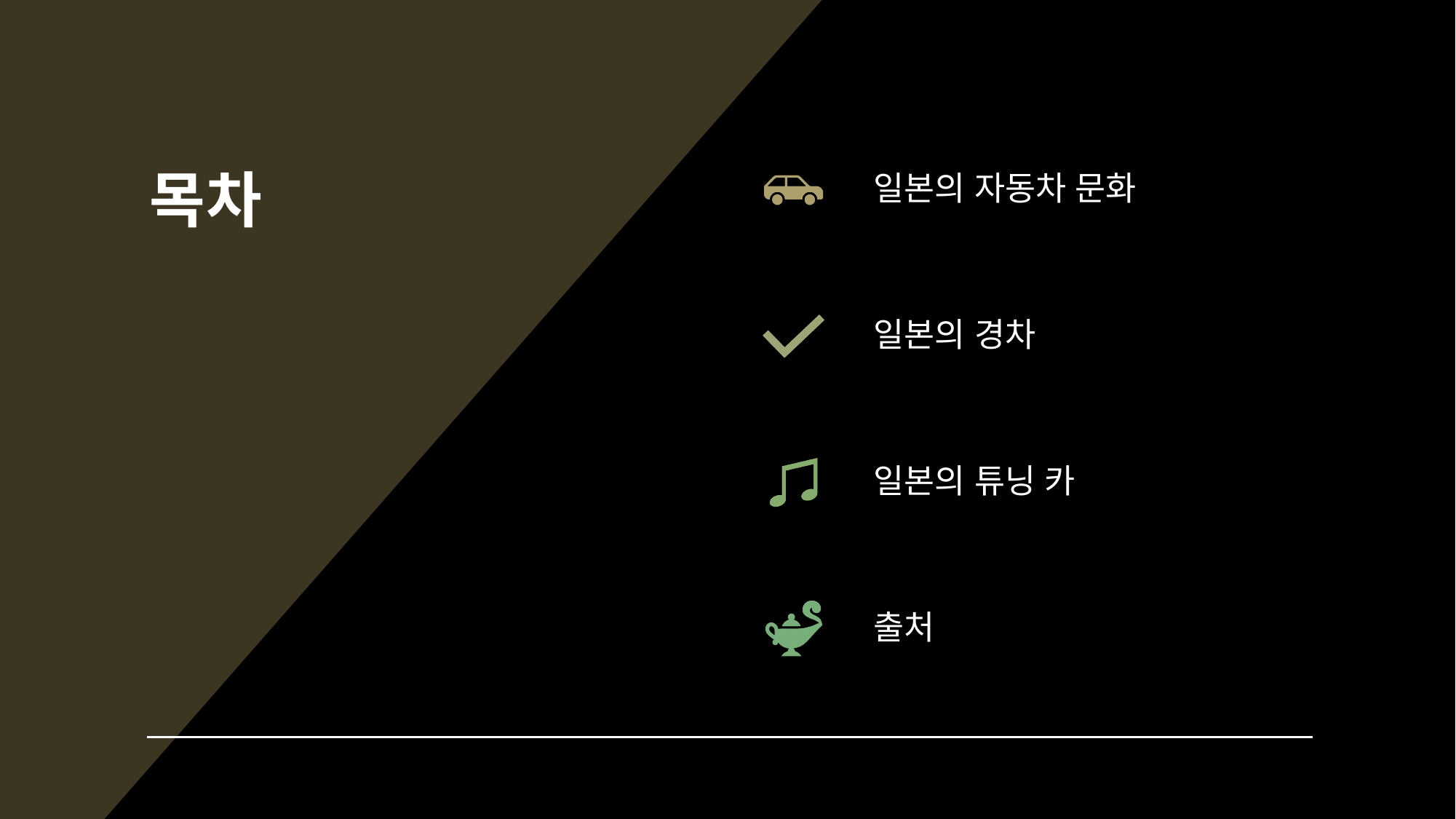

일본의 자동차 문화
일본의 경차
일본의 튜닝 카
출처
# 목차